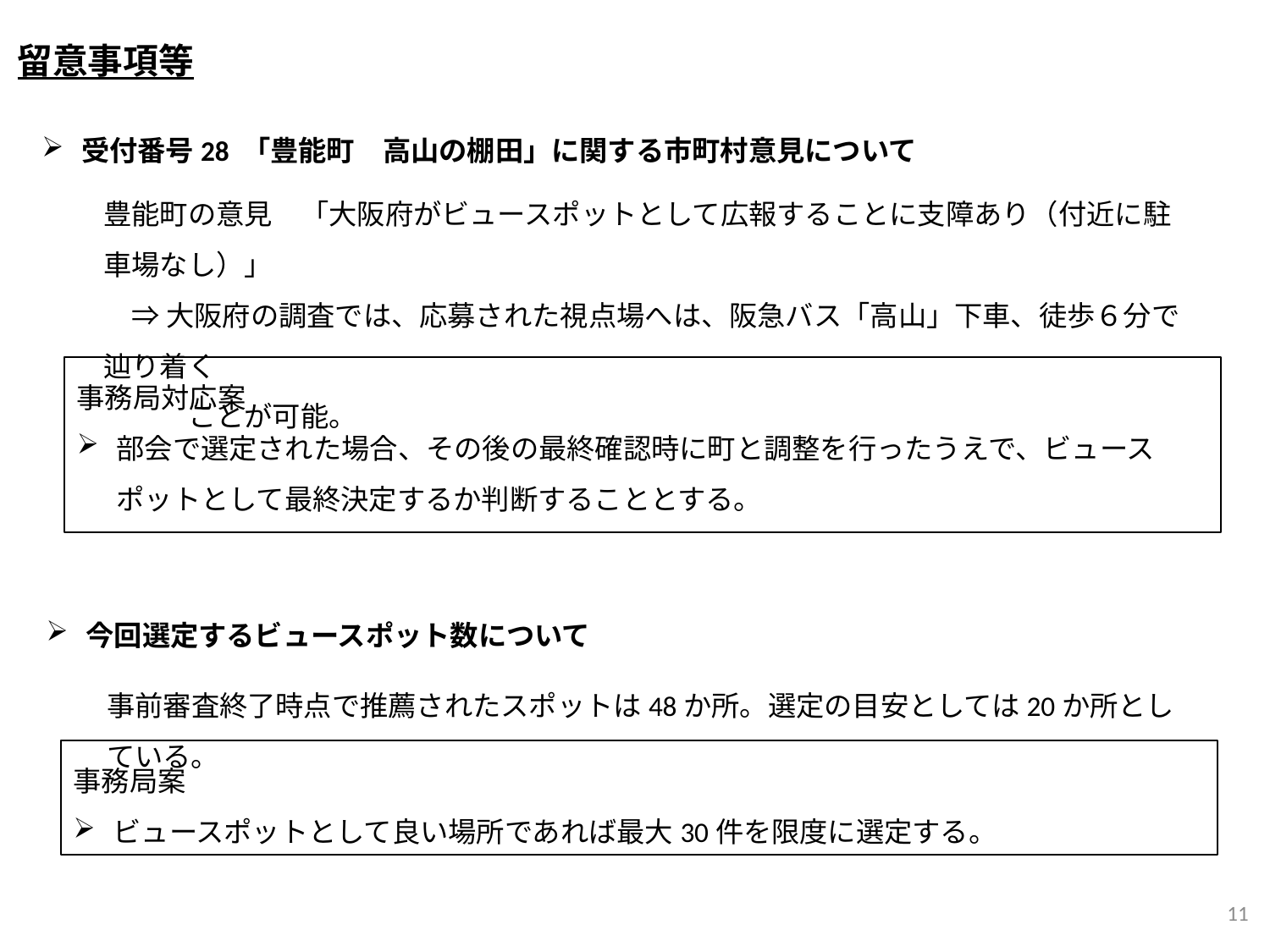

留意事項等
受付番号28 「豊能町　高山の棚田」に関する市町村意見について
豊能町の意見　「大阪府がビュースポットとして広報することに支障あり（付近に駐車場なし）」
　⇒ 大阪府の調査では、応募された視点場へは、阪急バス「高山」下車、徒歩６分で辿り着く
　　　ことが可能。
事務局対応案
部会で選定された場合、その後の最終確認時に町と調整を行ったうえで、ビュースポットとして最終決定するか判断することとする。
今回選定するビュースポット数について
事前審査終了時点で推薦されたスポットは48か所。選定の目安としては20か所としている。
事務局案
ビュースポットとして良い場所であれば最大30件を限度に選定する。
11